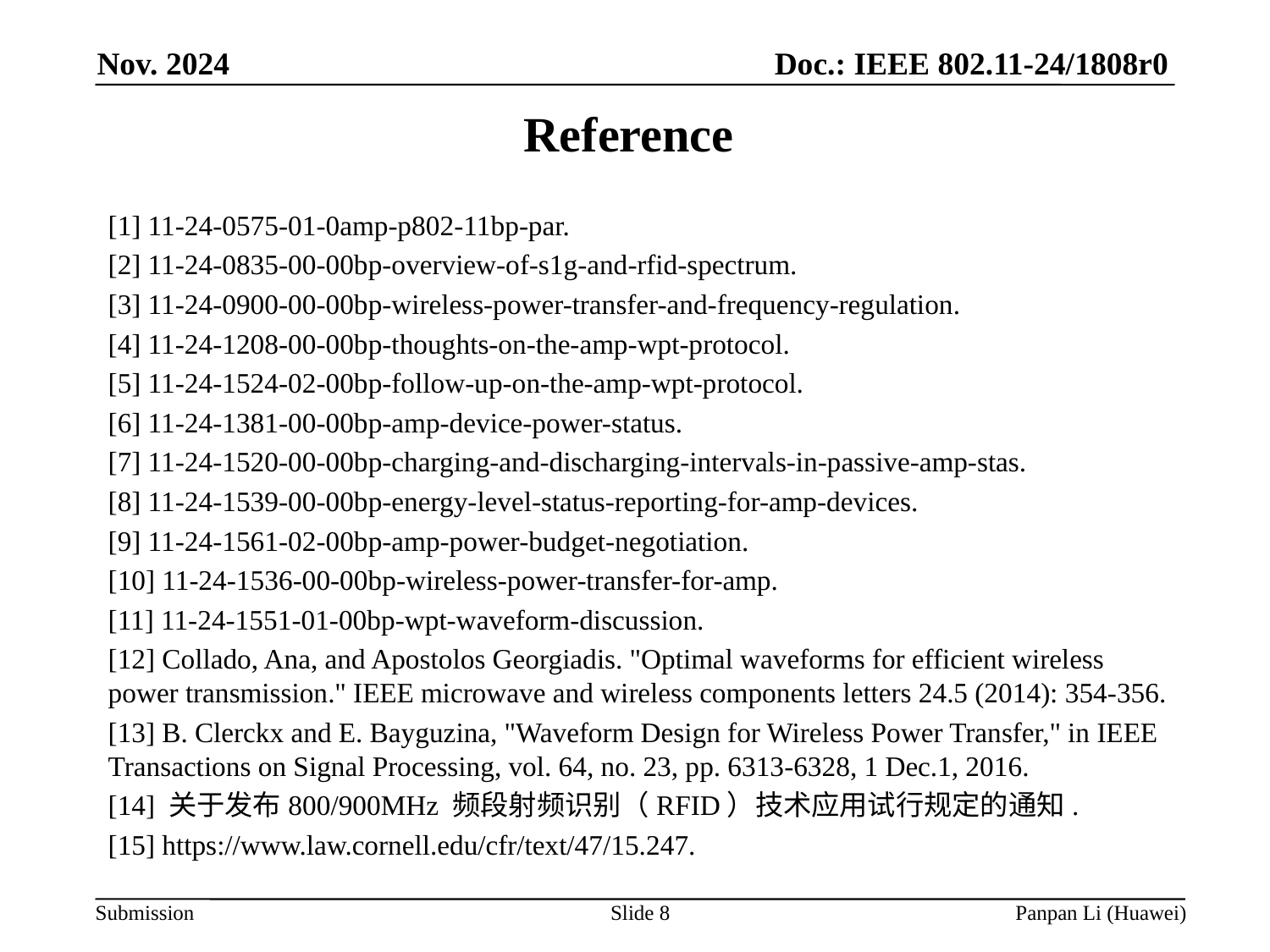

# Reference
[1] 11-24-0575-01-0amp-p802-11bp-par.
[2] 11-24-0835-00-00bp-overview-of-s1g-and-rfid-spectrum.
[3] 11-24-0900-00-00bp-wireless-power-transfer-and-frequency-regulation.
[4] 11-24-1208-00-00bp-thoughts-on-the-amp-wpt-protocol.
[5] 11-24-1524-02-00bp-follow-up-on-the-amp-wpt-protocol.
[6] 11-24-1381-00-00bp-amp-device-power-status.
[7] 11-24-1520-00-00bp-charging-and-discharging-intervals-in-passive-amp-stas.
[8] 11-24-1539-00-00bp-energy-level-status-reporting-for-amp-devices.
[9] 11-24-1561-02-00bp-amp-power-budget-negotiation.
[10] 11-24-1536-00-00bp-wireless-power-transfer-for-amp.
[11] 11-24-1551-01-00bp-wpt-waveform-discussion.
[12] Collado, Ana, and Apostolos Georgiadis. "Optimal waveforms for efficient wireless power transmission." IEEE microwave and wireless components letters 24.5 (2014): 354-356.
[13] B. Clerckx and E. Bayguzina, "Waveform Design for Wireless Power Transfer," in IEEE Transactions on Signal Processing, vol. 64, no. 23, pp. 6313-6328, 1 Dec.1, 2016.
[14] 关于发布800/900MHz 频段射频识别（RFID）技术应用试行规定的通知.
[15] https://www.law.cornell.edu/cfr/text/47/15.247.

Slide 8
Panpan Li (Huawei)